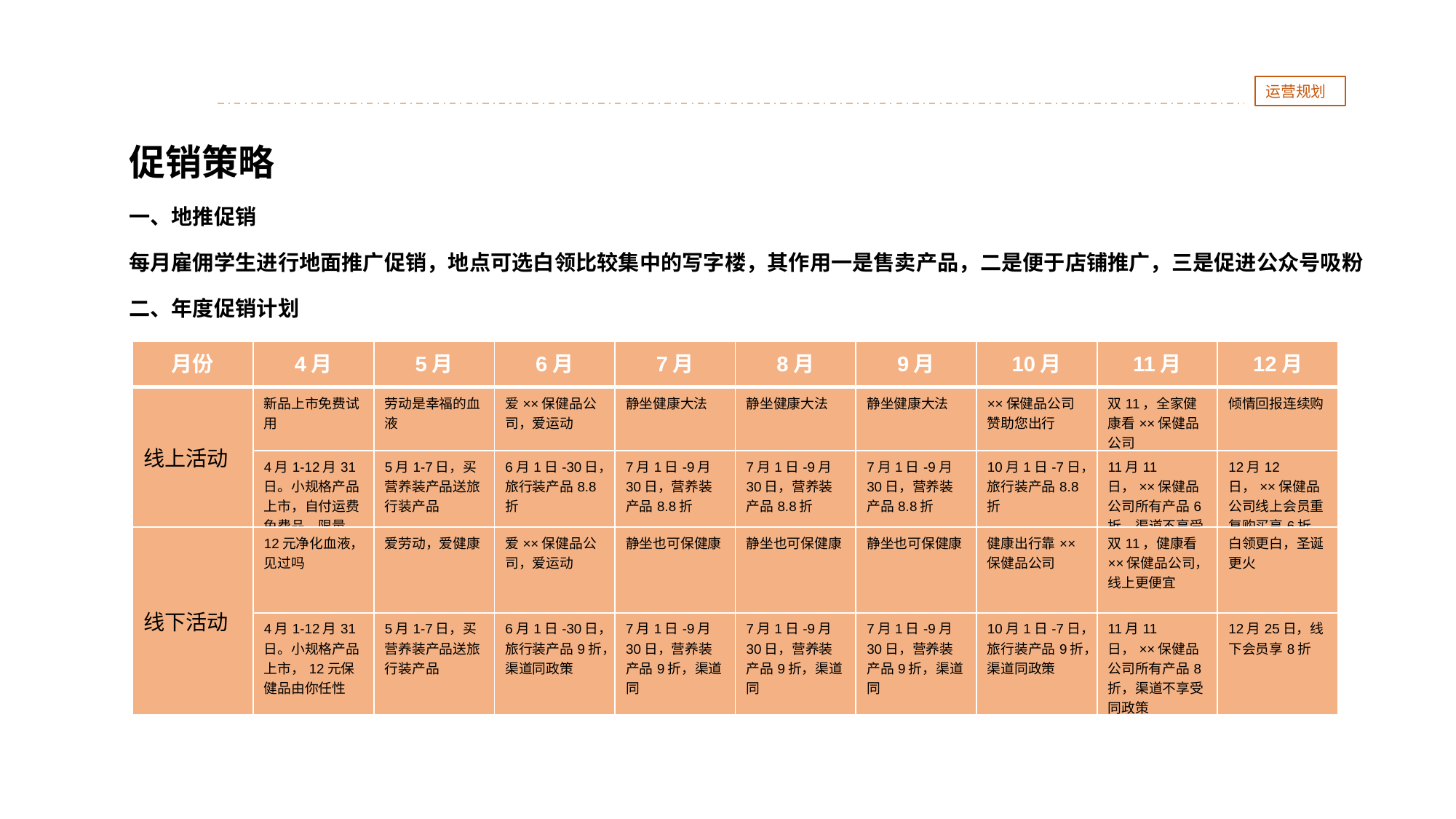

运营规划
促销策略
一、地推促销
每月雇佣学生进行地面推广促销，地点可选白领比较集中的写字楼，其作用一是售卖产品，二是便于店铺推广，三是促进公众号吸粉
二、年度促销计划

| 月份 | 4月 | 5月 | 6月 | 7月 | 8月 | 9月 | 10月 | 11月 | 12月 |
| --- | --- | --- | --- | --- | --- | --- | --- | --- | --- |
| 线上活动 | 新品上市免费试用 | 劳动是幸福的血液 | 爱××保健品公司，爱运动 | 静坐健康大法 | 静坐健康大法 | 静坐健康大法 | ××保健品公司赞助您出行 | 双11，全家健康看××保健品公司 | 倾情回报连续购 |
|  | 4月1-12月31日。小规格产品上市，自付运费免费品，限量 | 5月1-7日，买营养装产品送旅行装产品 | 6月1日-30日，旅行装产品8.8折 | 7月1日-9月30日，营养装产品8.8折 | 7月1日-9月30日，营养装产品8.8折 | 7月1日-9月30日，营养装产品8.8折 | 10月1日-7日，旅行装产品8.8折 | 11月11日，××保健品公司所有产品6折，渠道不享受同政策 | 12月12日，××保健品公司线上会员重复购买享6折 |
| 线下活动 | 12元净化血液，见过吗 | 爱劳动，爱健康 | 爱××保健品公司，爱运动 | 静坐也可保健康 | 静坐也可保健康 | 静坐也可保健康 | 健康出行靠××保健品公司 | 双11，健康看××保健品公司，线上更便宜 | 白领更白，圣诞更火 |
|  | 4月1-12月31日。小规格产品上市，12元保健品由你任性 | 5月1-7日，买营养装产品送旅行装产品 | 6月1日-30日，旅行装产品9折，渠道同政策 | 7月1日-9月30日，营养装产品9折，渠道同 | 7月1日-9月30日，营养装产品9折，渠道同 | 7月1日-9月30日，营养装产品9折，渠道同 | 10月1日-7日，旅行装产品9折，渠道同政策 | 11月11日，××保健品公司所有产品8折，渠道不享受同政策 | 12月25日，线下会员享8折 |